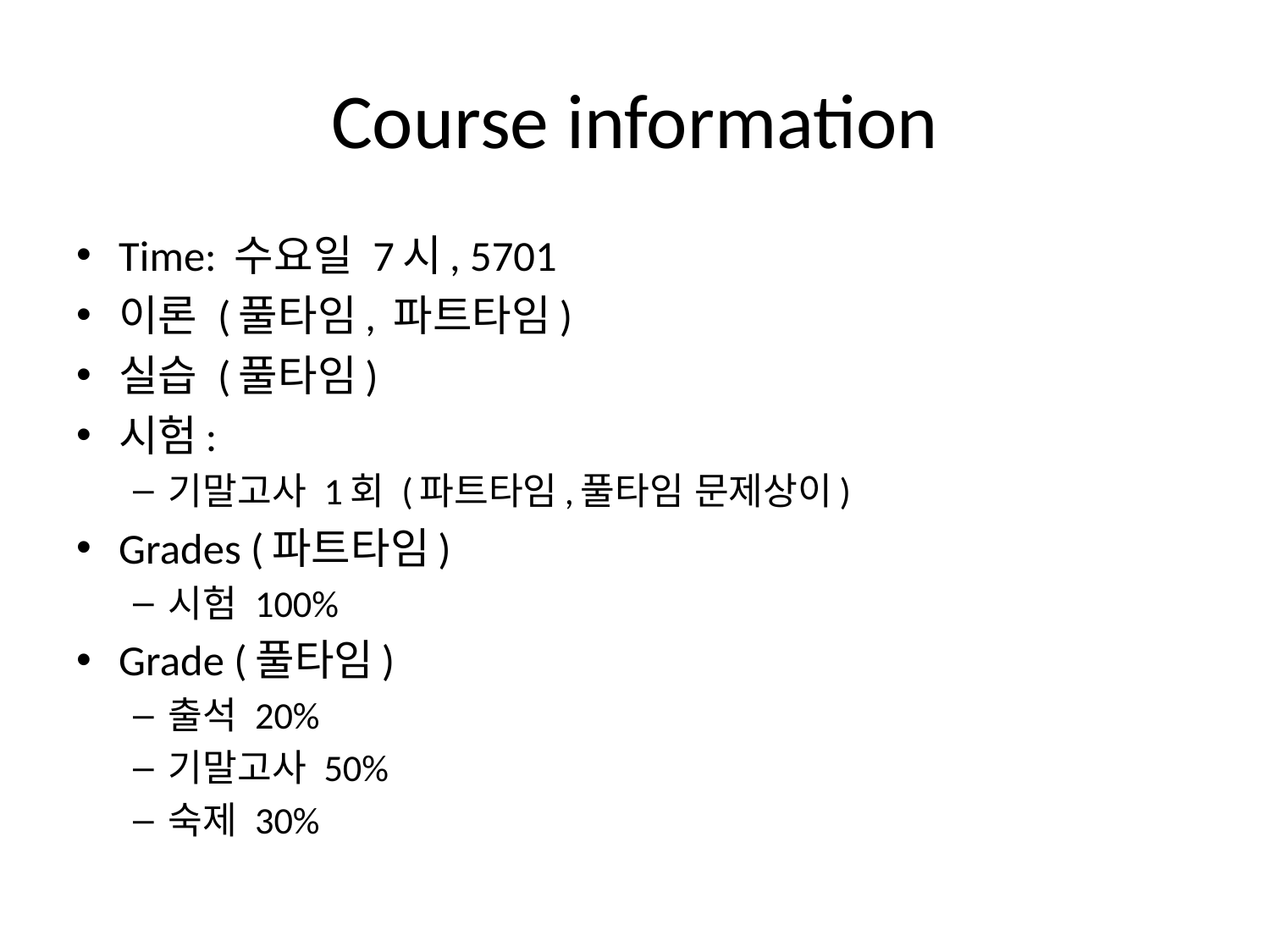

# Course information
Time: 수요일 7시, 5701
이론 (풀타임, 파트타임)
실습 (풀타임)
시험:
기말고사 1회 (파트타임,풀타임 문제상이)
Grades (파트타임)
시험 100%
Grade (풀타임)
출석 20%
기말고사 50%
숙제 30%